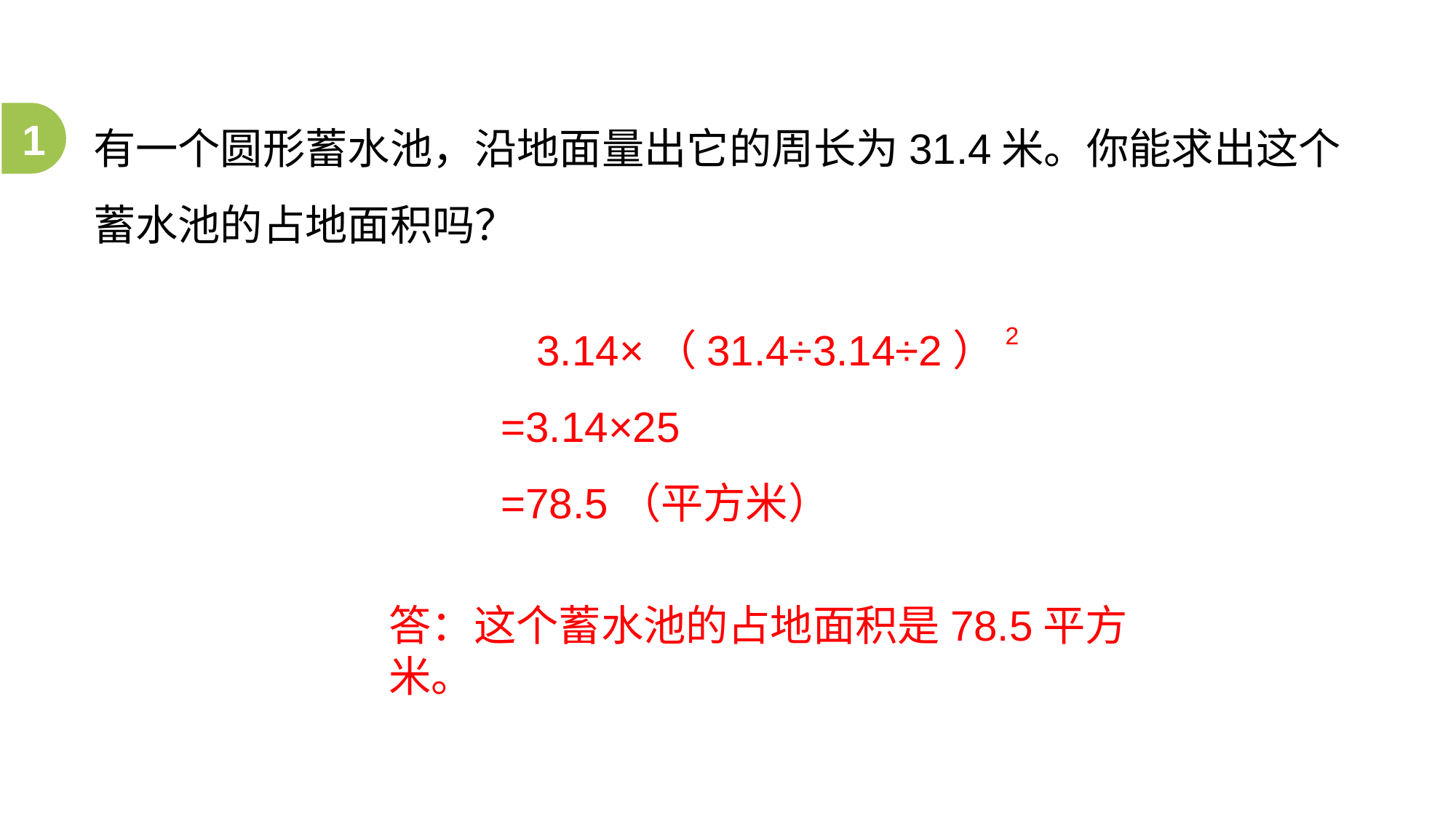

有一个圆形蓄水池，沿地面量出它的周长为31.4米。你能求出这个蓄水池的占地面积吗？
1
   3.14×（31.4÷3.14÷2）2
=3.14×25
=78.5（平方米）
答：这个蓄水池的占地面积是78.5平方米。